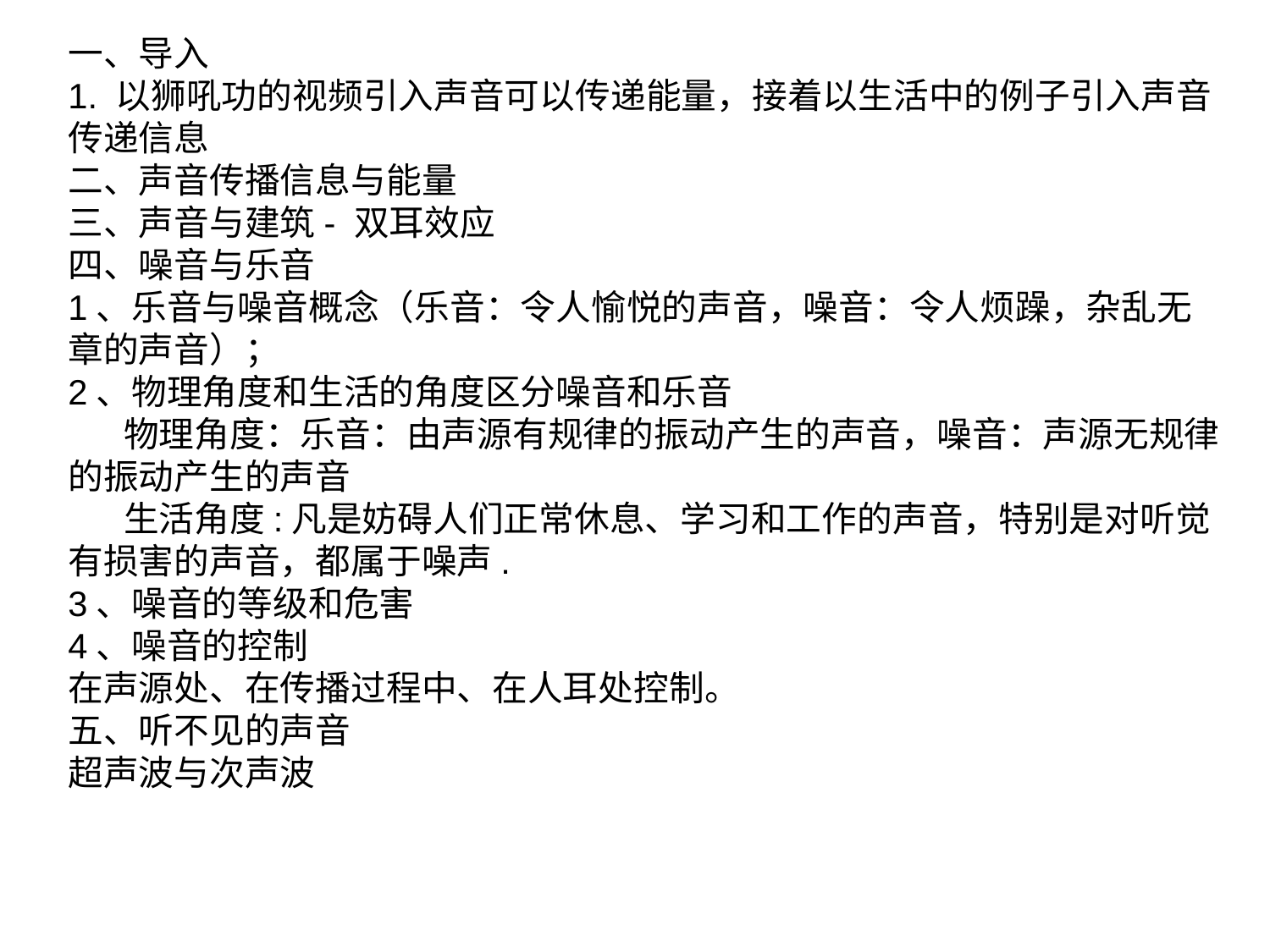

一、导入
1. 以狮吼功的视频引入声音可以传递能量，接着以生活中的例子引入声音传递信息
二、声音传播信息与能量
三、声音与建筑- 双耳效应
四、噪音与乐音
1、乐音与噪音概念（乐音：令人愉悦的声音，噪音：令人烦躁，杂乱无章的声音）；
2、物理角度和生活的角度区分噪音和乐音
      物理角度：乐音：由声源有规律的振动产生的声音，噪音：声源无规律的振动产生的声音
      生活角度:凡是妨碍人们正常休息、学习和工作的声音，特别是对听觉有损害的声音，都属于噪声.
3、噪音的等级和危害
4、噪音的控制
在声源处、在传播过程中、在人耳处控制。
五、听不见的声音
超声波与次声波